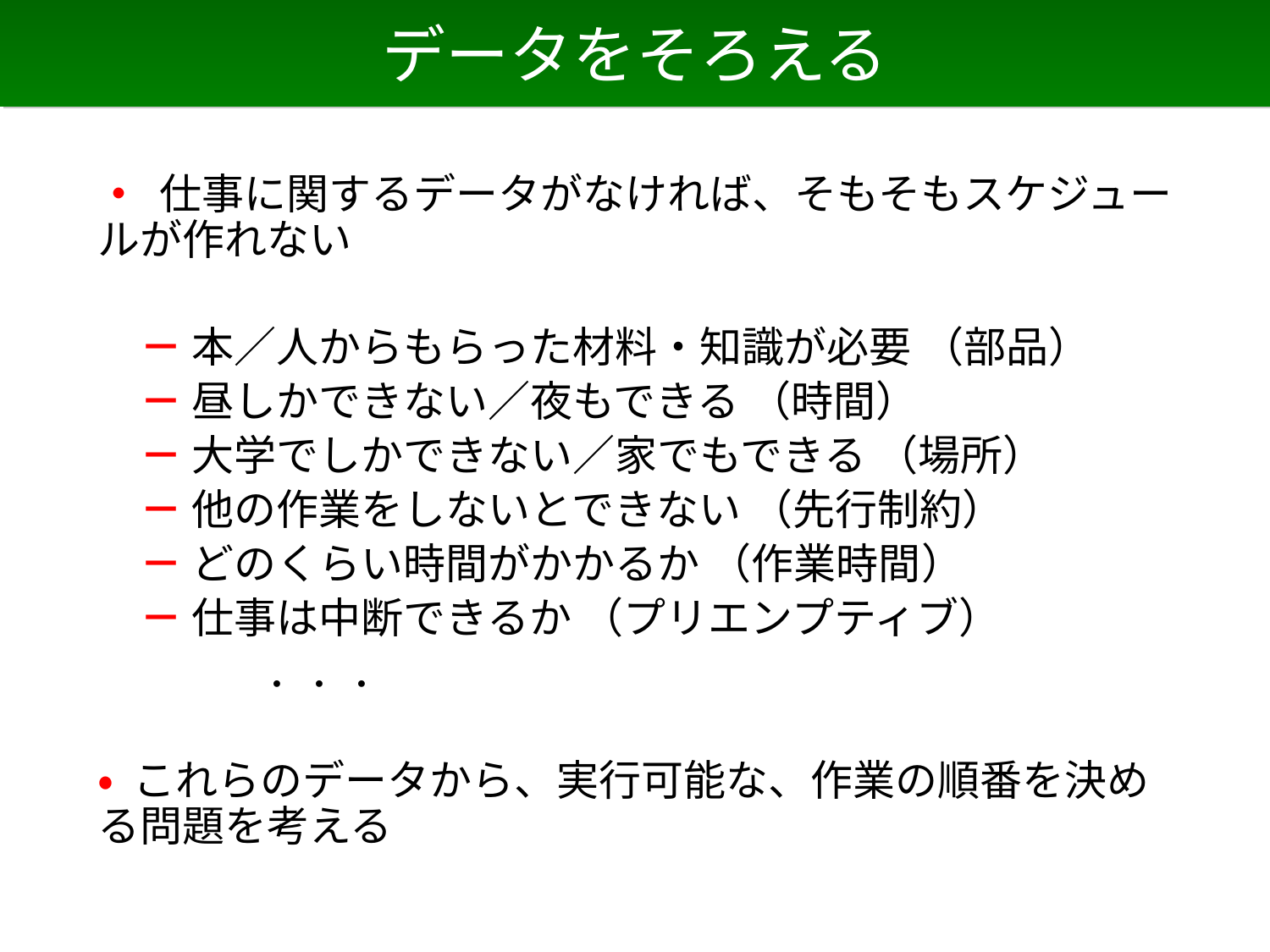

# データをそろえる
• 仕事に関するデータがなければ、そもそもスケジュールが作れない

　－ 本／人からもらった材料・知識が必要 （部品）
　－ 昼しかできない／夜もできる （時間）
　－ 大学でしかできない／家でもできる （場所）
　－ 他の作業をしないとできない （先行制約）
　－ どのくらい時間がかかるか （作業時間）
　－ 仕事は中断できるか （プリエンプティブ）
　　　　．．．

• これらのデータから、実行可能な、作業の順番を決める問題を考える